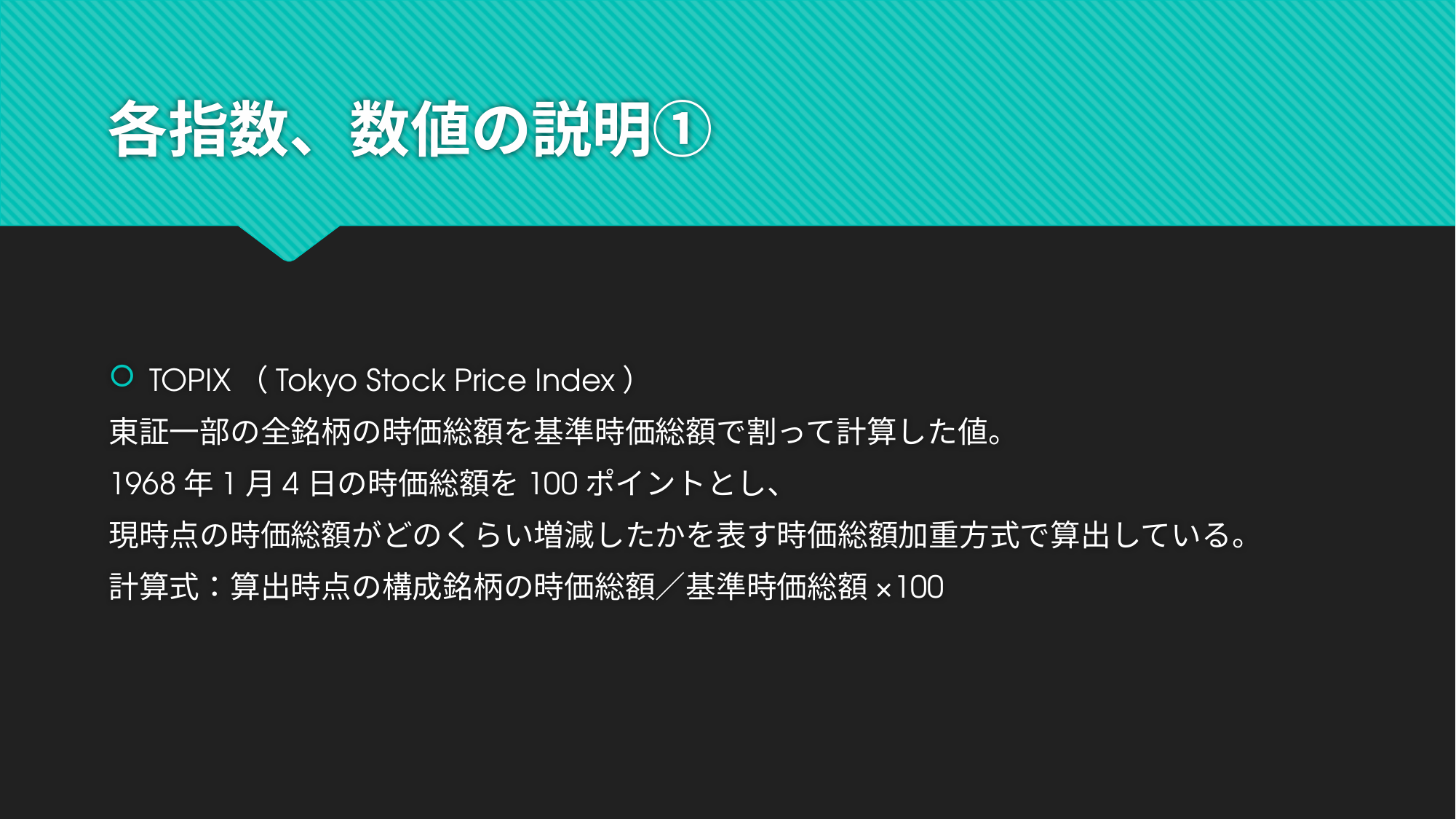

# 各指数、数値の説明①
TOPIX（Tokyo Stock Price Index）
東証一部の全銘柄の時価総額を基準時価総額で割って計算した値。
1968年1月4日の時価総額を100ポイントとし、
現時点の時価総額がどのくらい増減したかを表す時価総額加重方式で算出している。
計算式：算出時点の構成銘柄の時価総額／基準時価総額×100